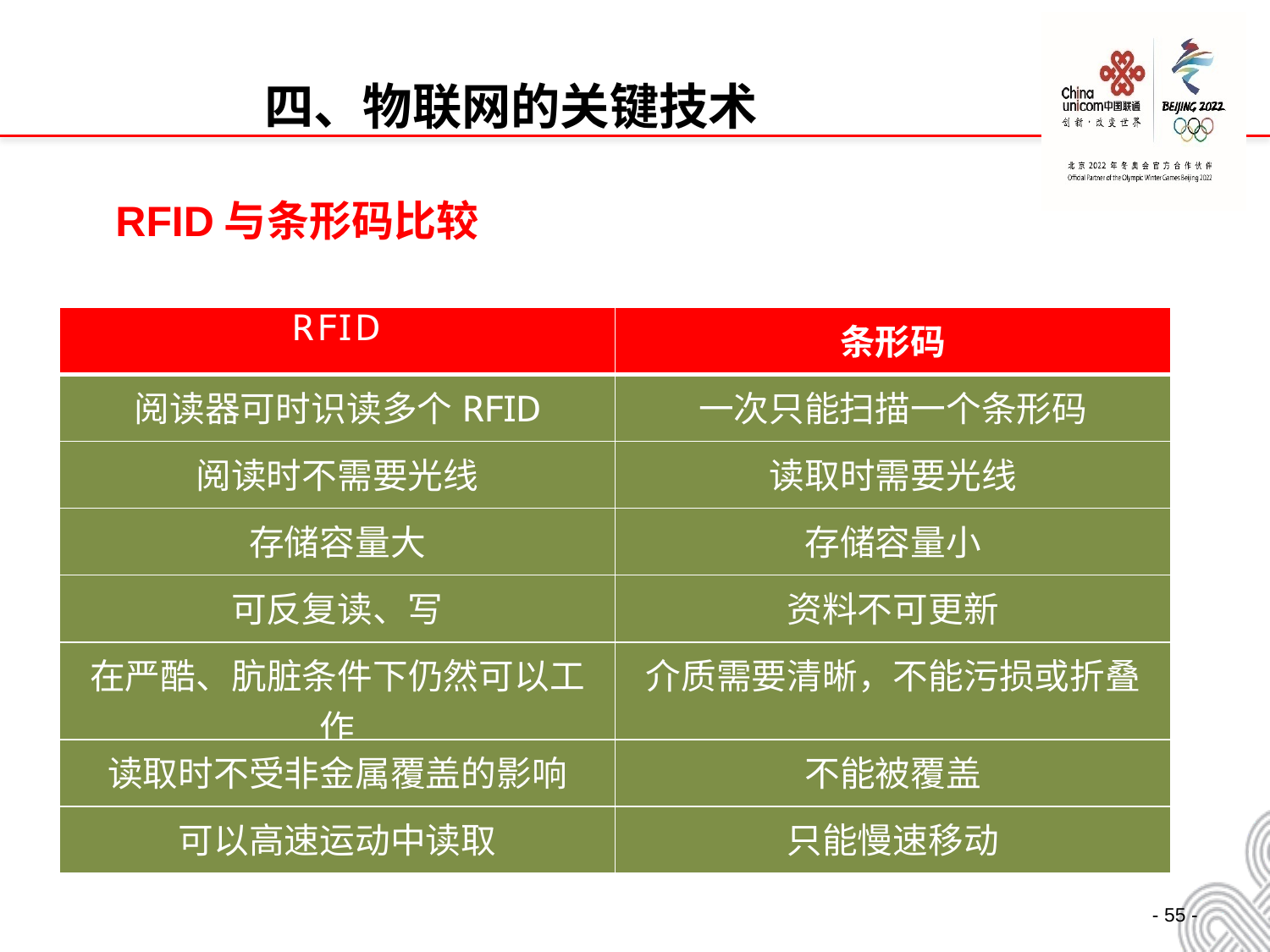

四、物联网的关键技术
  RFID与条形码比较

| RFID | 条形码 |
| --- | --- |
| 阅读器可时识读多个RFID | 一次只能扫描一个条形码 |
| 阅读时不需要光线 | 读取时需要光线 |
| 存储容量大 | 存储容量小 |
| 可反复读、写 | 资料不可更新 |
| 在严酷、肮脏条件下仍然可以工作 | 介质需要清晰，不能污损或折叠 |
| 读取时不受非金属覆盖的影响 | 不能被覆盖 |
| 可以高速运动中读取 | 只能慢速移动 |